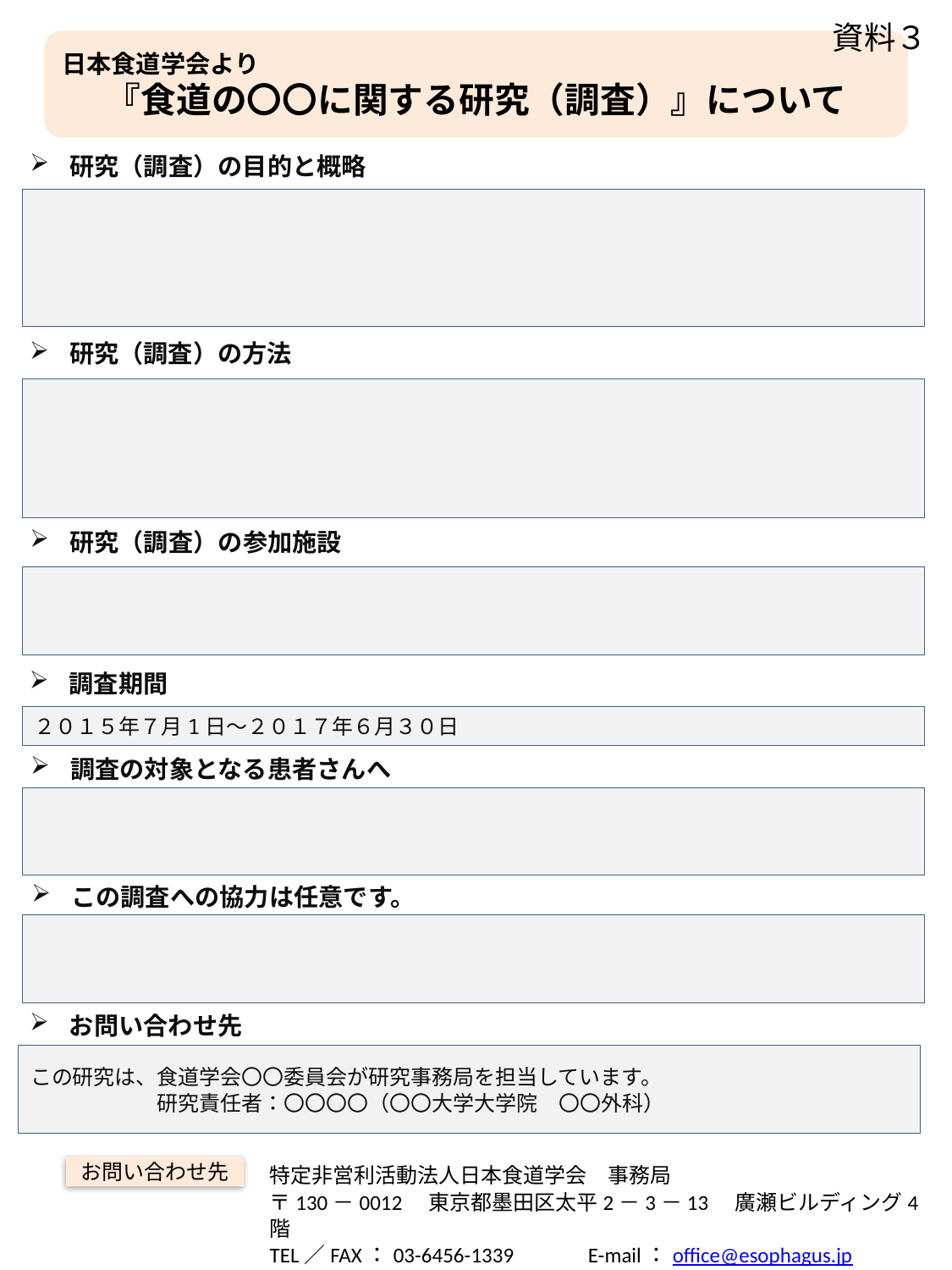

資料３
日本食道学会より
『食道の〇〇に関する研究（調査）』について
研究（調査）の目的と概略

研究（調査）の方法

研究（調査）の参加施設

調査期間
２０１５年７月1日～２０１７年６月３０日
調査の対象となる患者さんへ

この調査への協力は任意です。

お問い合わせ先
この研究は、食道学会〇〇委員会が研究事務局を担当しています。
　　　　　　研究責任者：〇〇〇〇（〇〇大学大学院　〇〇外科）
特定非営利活動法人日本食道学会　事務局
〒130－0012　東京都墨田区太平2－3－13　廣瀬ビルディング4階
TEL／FAX：03-6456-1339　　　E-mail：office@esophagus.jp
お問い合わせ先